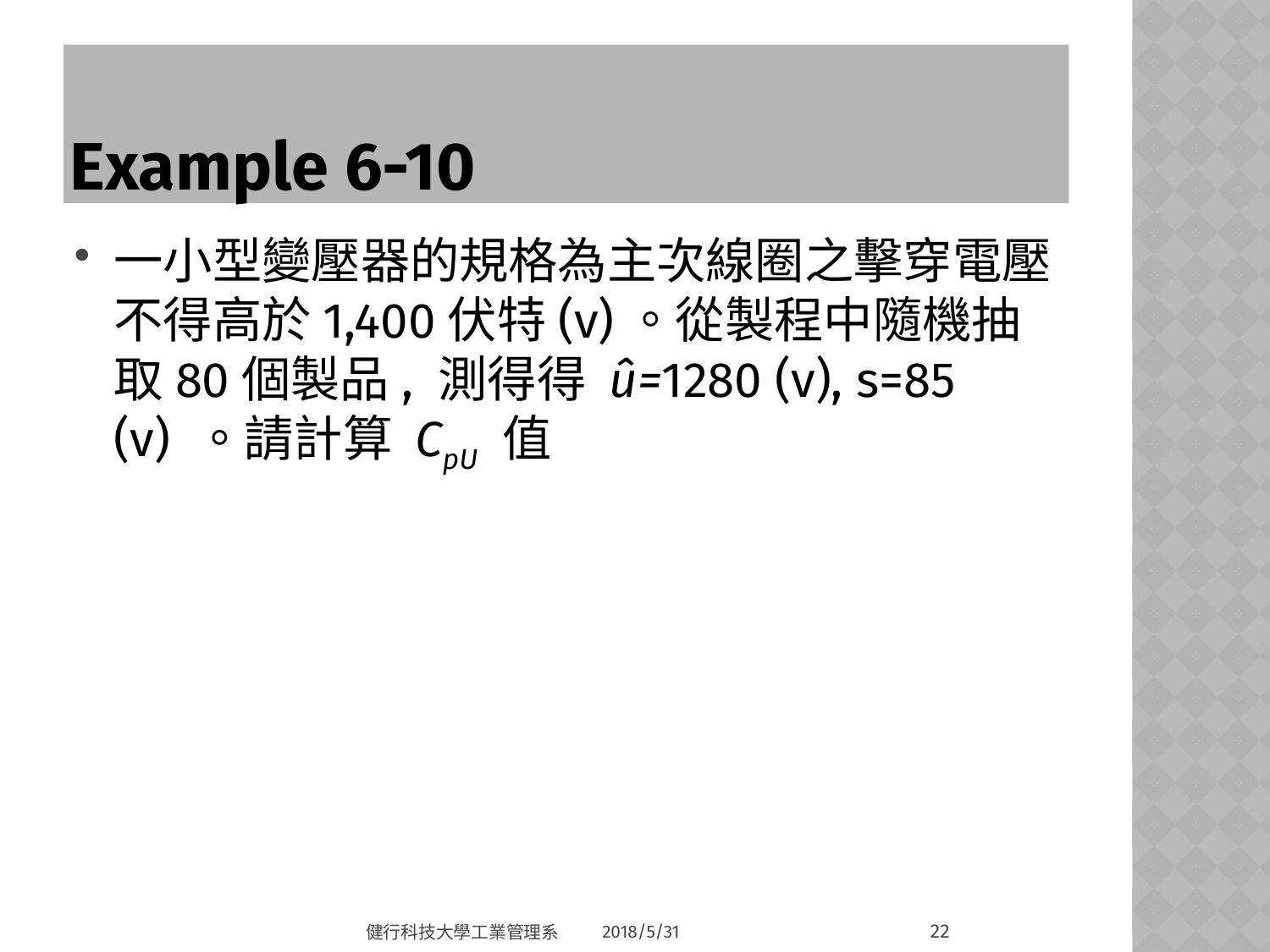

# Example 6-10
一小型變壓器的規格為主次線圈之擊穿電壓不得高於1,400伏特(v)。從製程中隨機抽取80個製品, 測得得 û=1280 (v), s=85 (v) 。請計算 CpU 值

22
健行科技大學工業管理系
2018/5/31